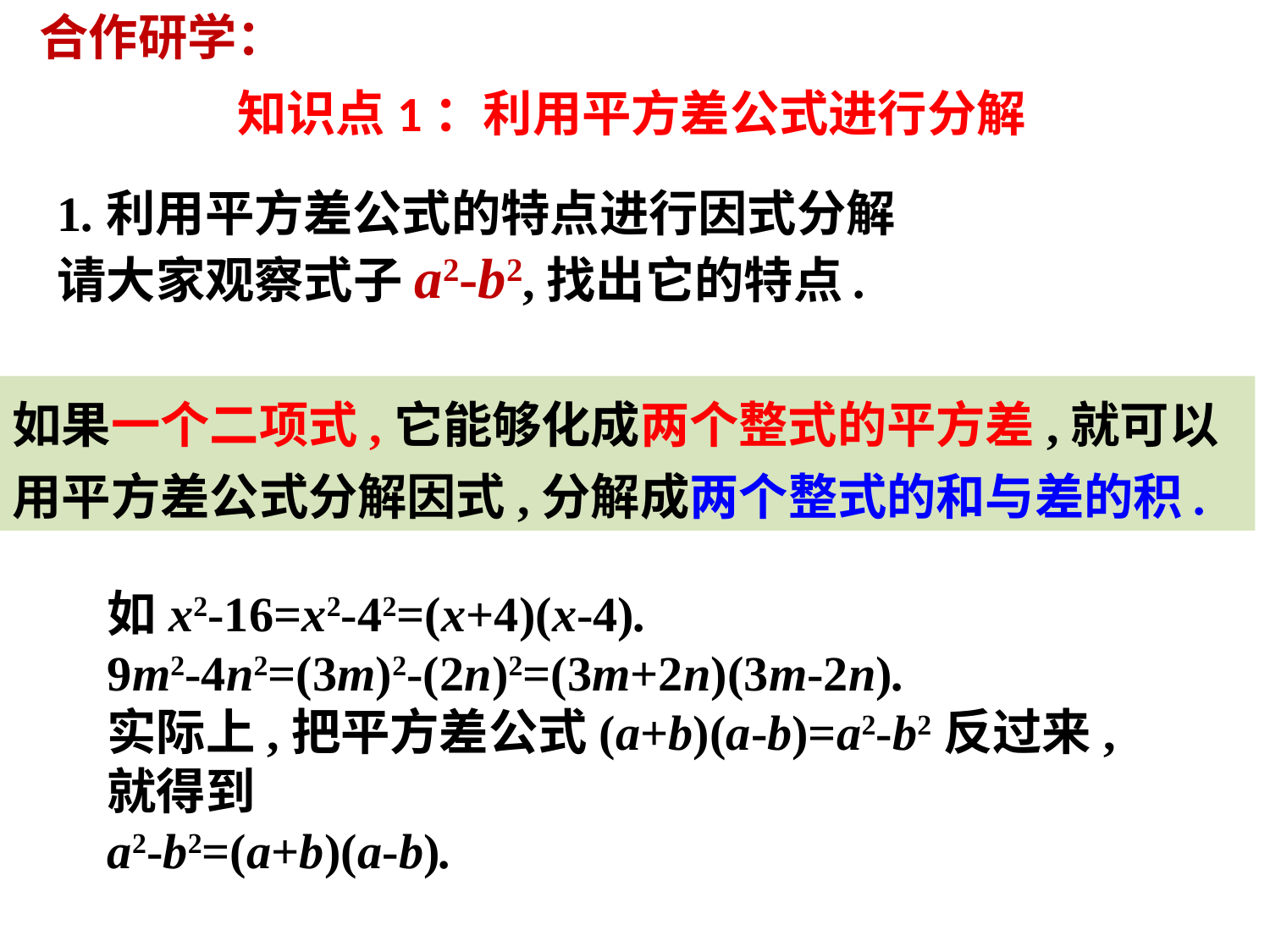

合作研学：
知识点1：利用平方差公式进行分解
1.利用平方差公式的特点进行因式分解
请大家观察式子a2-b2,找出它的特点.
如果一个二项式,它能够化成两个整式的平方差,就可以用平方差公式分解因式,分解成两个整式的和与差的积.
如x2-16=x2-42=(x+4)(x-4).
9m2-4n2=(3m)2-(2n)2=(3m+2n)(3m-2n).
实际上,把平方差公式(a+b)(a-b)=a2-b2反过来,就得到
a2-b2=(a+b)(a-b).